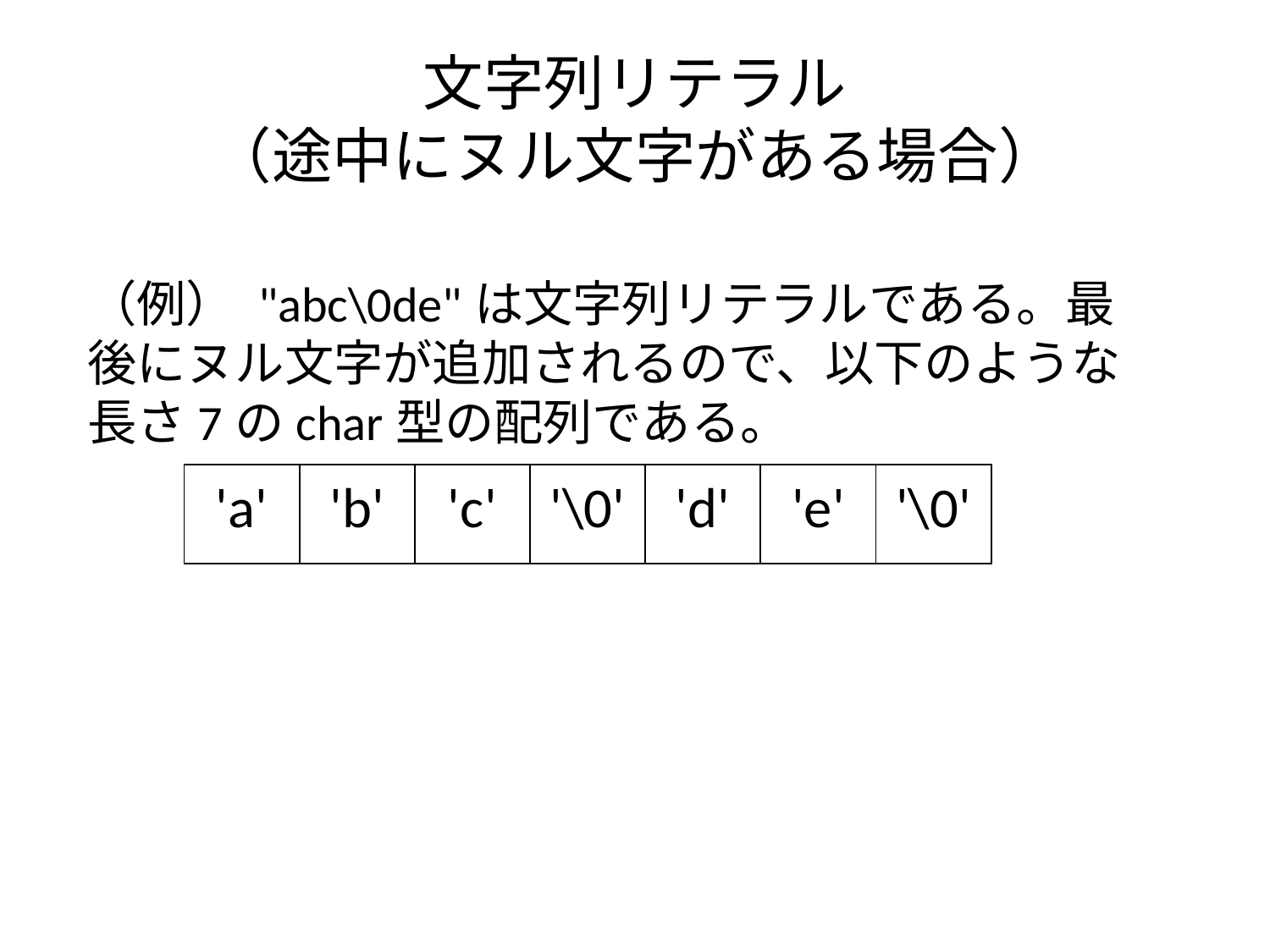

# 文字列リテラル （途中にヌル文字がある場合）
（例） "abc\0de"は文字列リテラルである。最後にヌル文字が追加されるので、以下のような長さ7のchar型の配列である。
| 'a' | 'b' | 'c' | '\0' | 'd' | 'e' | '\0' |
| --- | --- | --- | --- | --- | --- | --- |